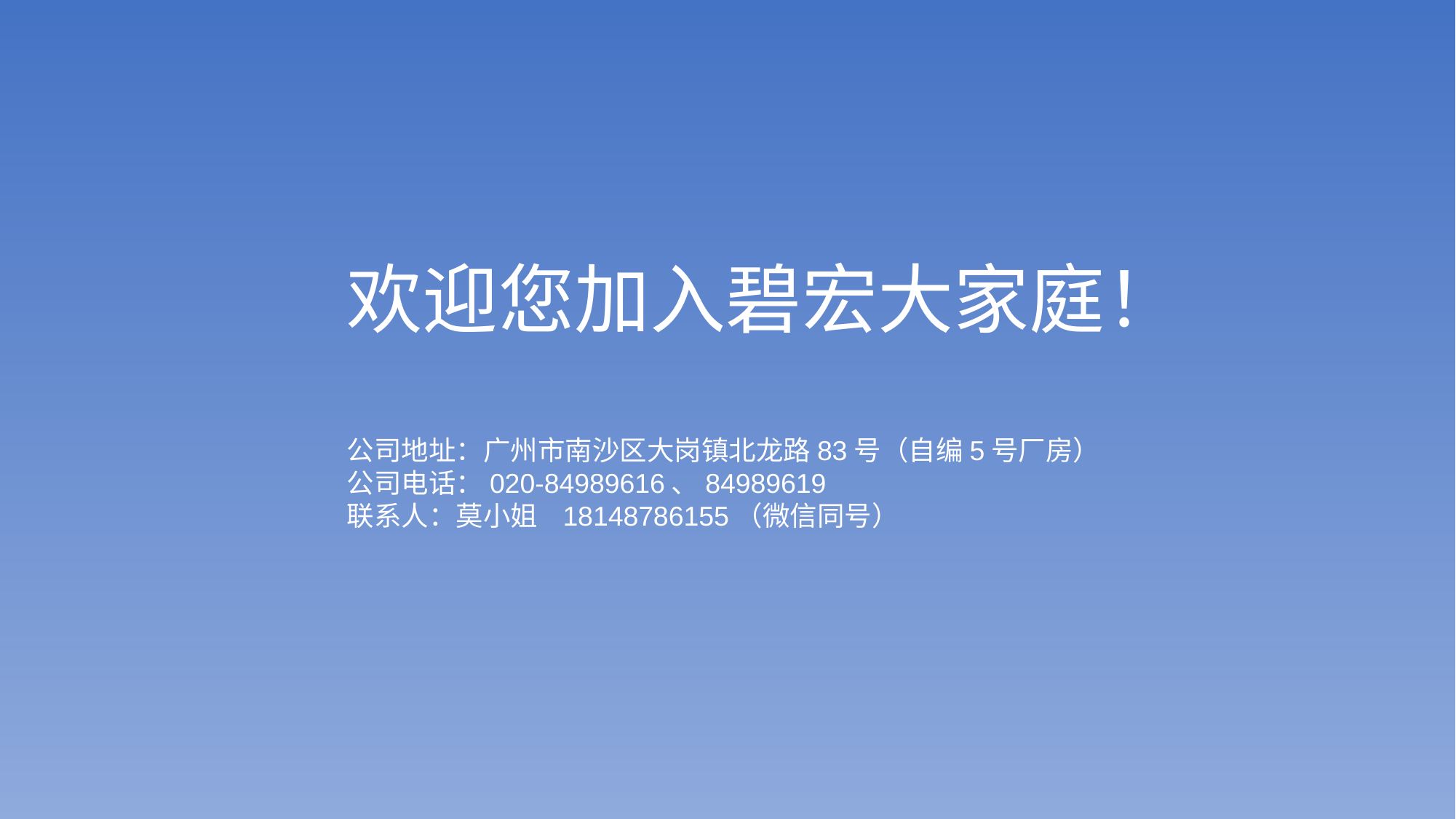

欢迎您加入碧宏大家庭！

公司地址：广州市南沙区大岗镇北龙路83号（自编5号厂房）
公司电话：020-84989616、84989619
联系人：莫小姐   18148786155（微信同号）